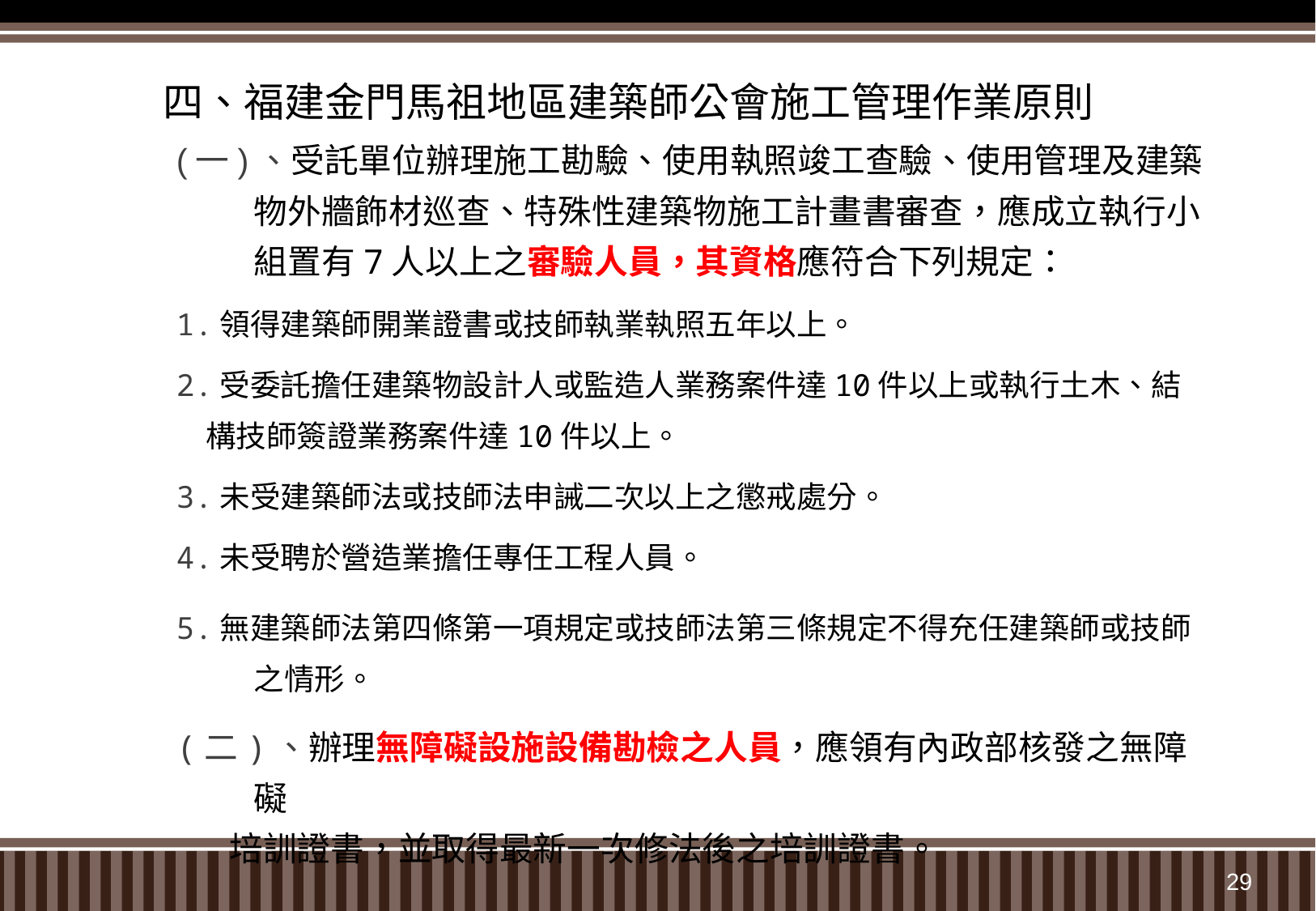

四、福建金門馬祖地區建築師公會施工管理作業原則
(一)、受託單位辦理施工勘驗、使用執照竣工查驗、使用管理及建築物外牆飾材巡查、特殊性建築物施工計畫書審查，應成立執行小組置有7人以上之審驗人員，其資格應符合下列規定：
1.領得建築師開業證書或技師執業執照五年以上。
2.受委託擔任建築物設計人或監造人業務案件達10件以上或執行土木、結構技師簽證業務案件達10件以上。
3.未受建築師法或技師法申誡二次以上之懲戒處分。
4.未受聘於營造業擔任專任工程人員。
5.無建築師法第四條第一項規定或技師法第三條規定不得充任建築師或技師之情形。
(二)、辦理無障礙設施設備勘檢之人員，應領有內政部核發之無障礙
      培訓證書，並取得最新一次修法後之培訓證書。

29